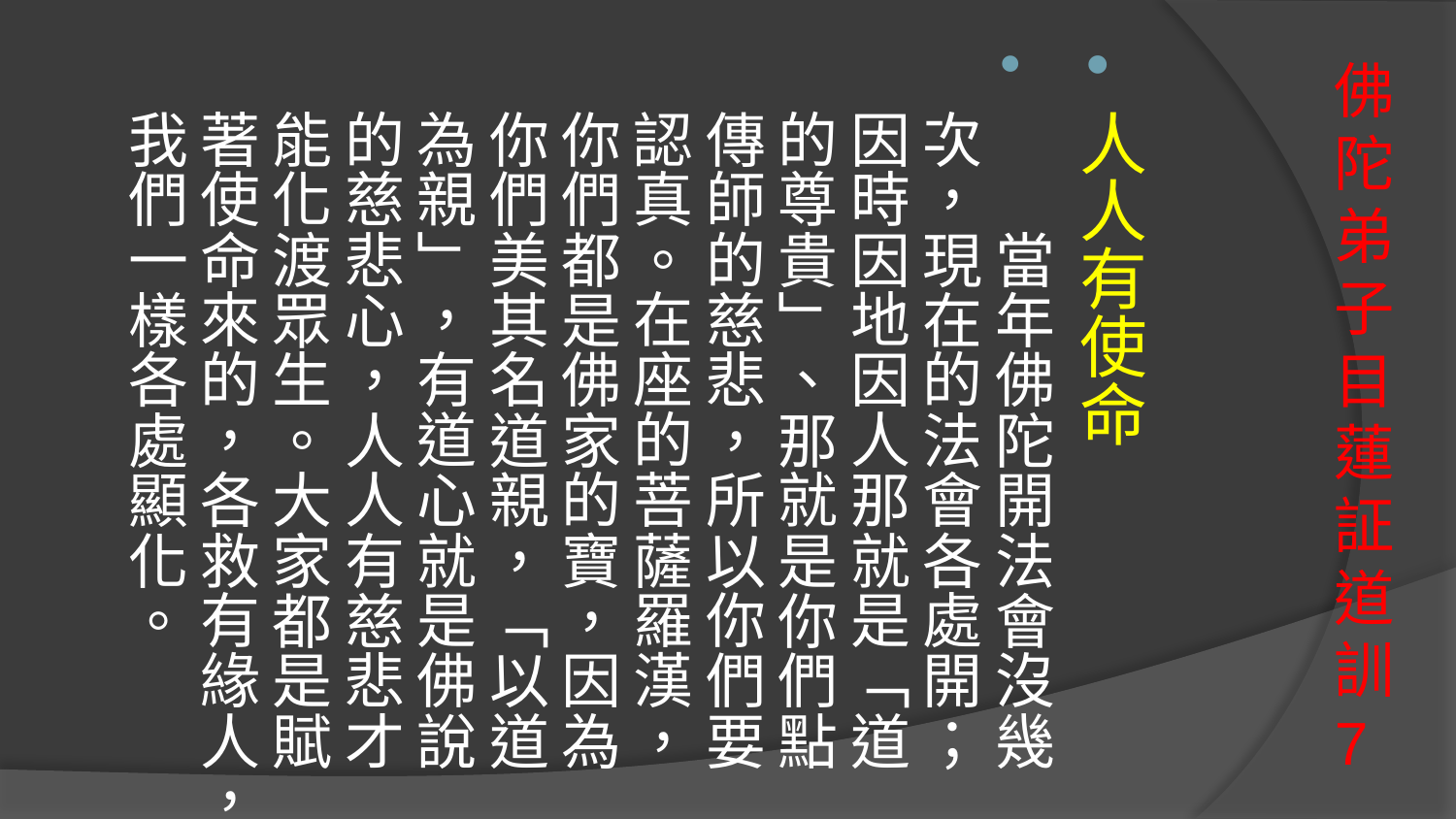

人人有使命
　　當年佛陀開法會沒幾次，現在的法會各處開；因時因地因人那就是「道的尊貴」、那就是你們點傳師的慈悲，所以你們要認真。在座的菩薩羅漢，你們都是佛家的寶，因為你們美其名道親，「以道為親」，有道心就是佛說的慈悲心，人人有慈悲才能化渡眾生。大家都是賦著使命來的，各救有緣人，我們一樣各處顯化。

# 佛陀弟子目蓮証道訓7